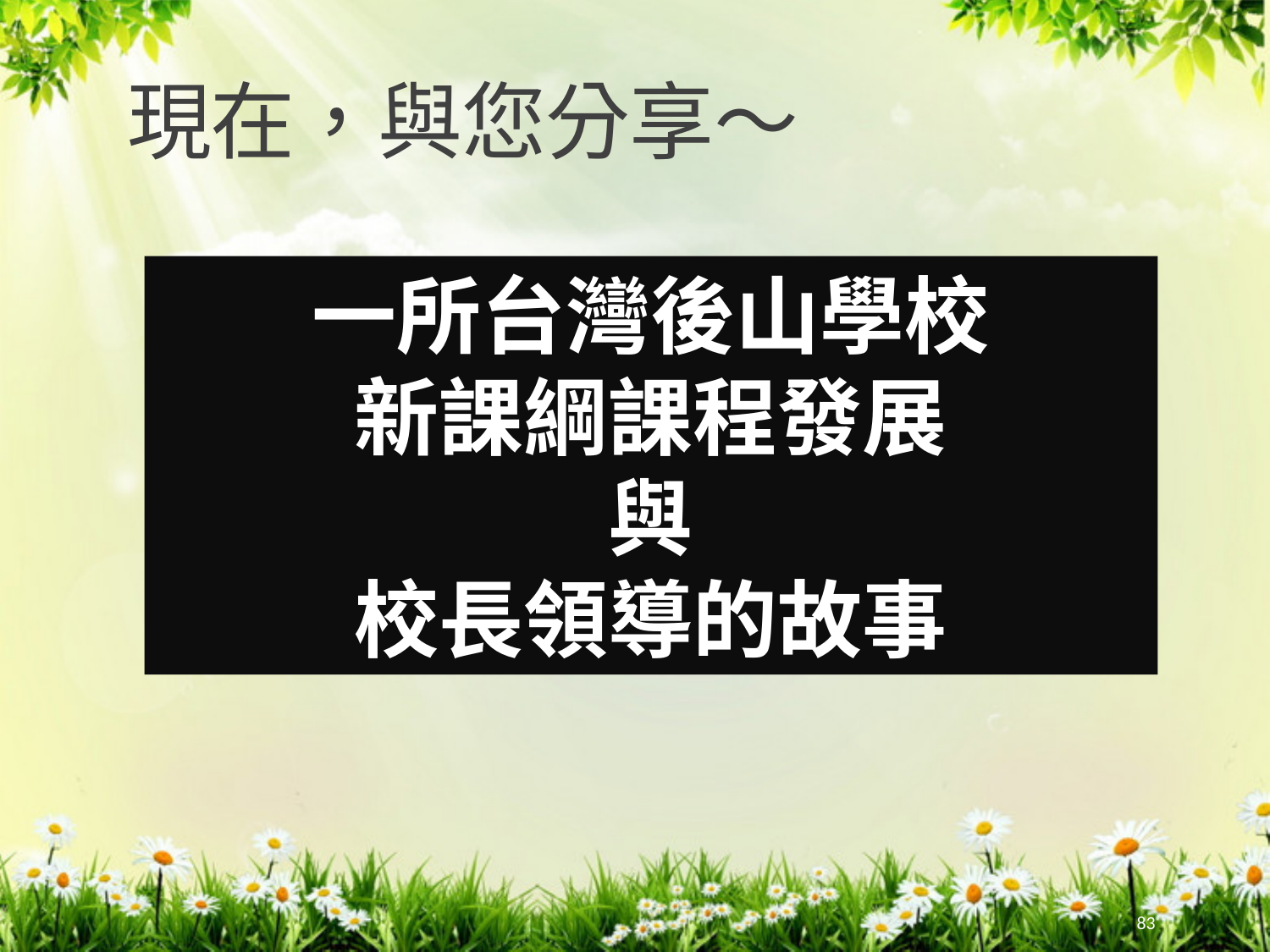

# 現在，與您分享〜
一所台灣後山學校
新課綱課程發展
與
校長領導的故事

83